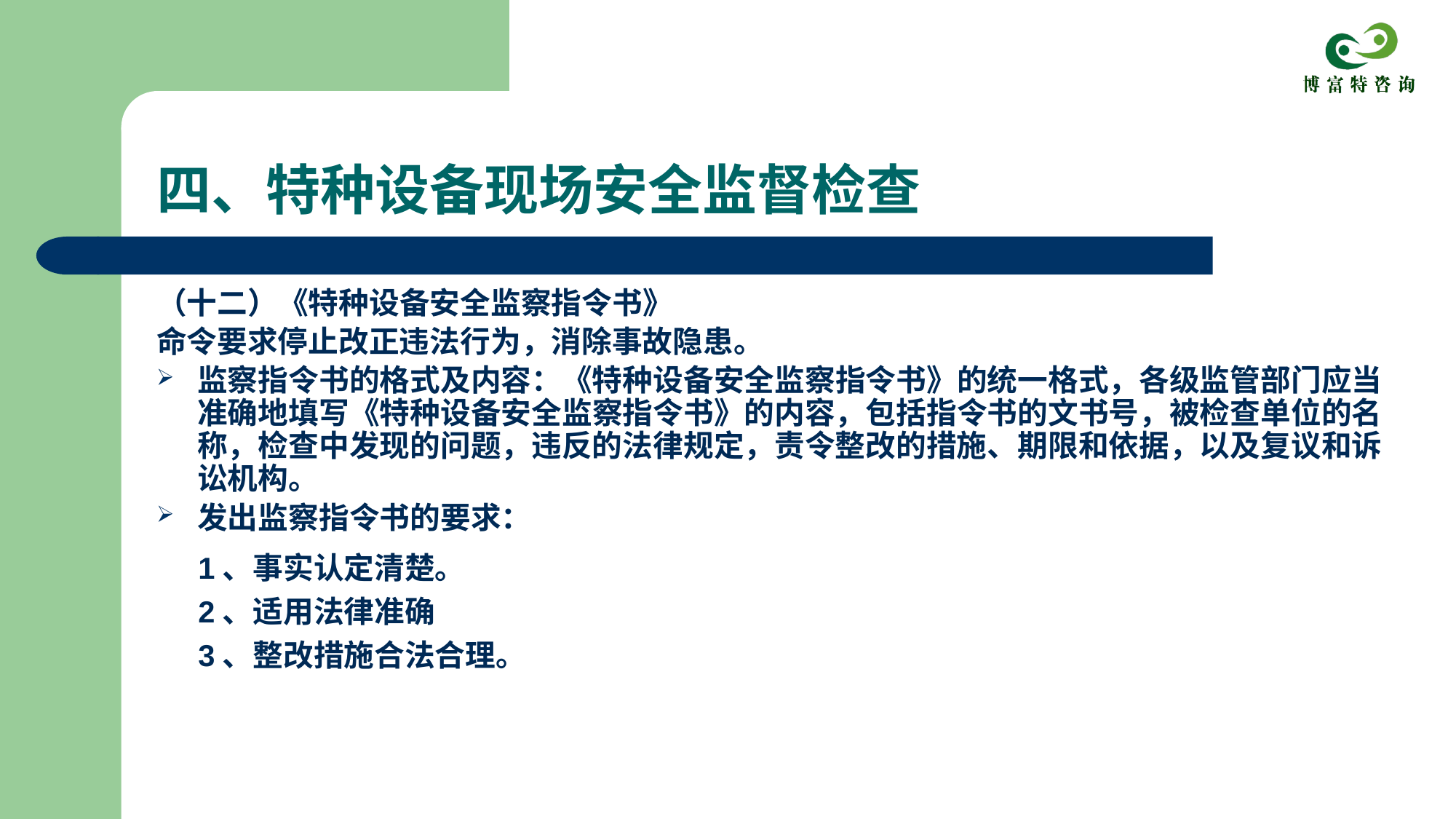

# 四、特种设备现场安全监督检查
（十二）《特种设备安全监察指令书》
命令要求停止改正违法行为，消除事故隐患。
监察指令书的格式及内容：《特种设备安全监察指令书》的统一格式，各级监管部门应当准确地填写《特种设备安全监察指令书》的内容，包括指令书的文书号，被检查单位的名称，检查中发现的问题，违反的法律规定，责令整改的措施、期限和依据，以及复议和诉讼机构。
发出监察指令书的要求：
     1、事实认定清楚。
     2、适用法律准确
     3、整改措施合法合理。